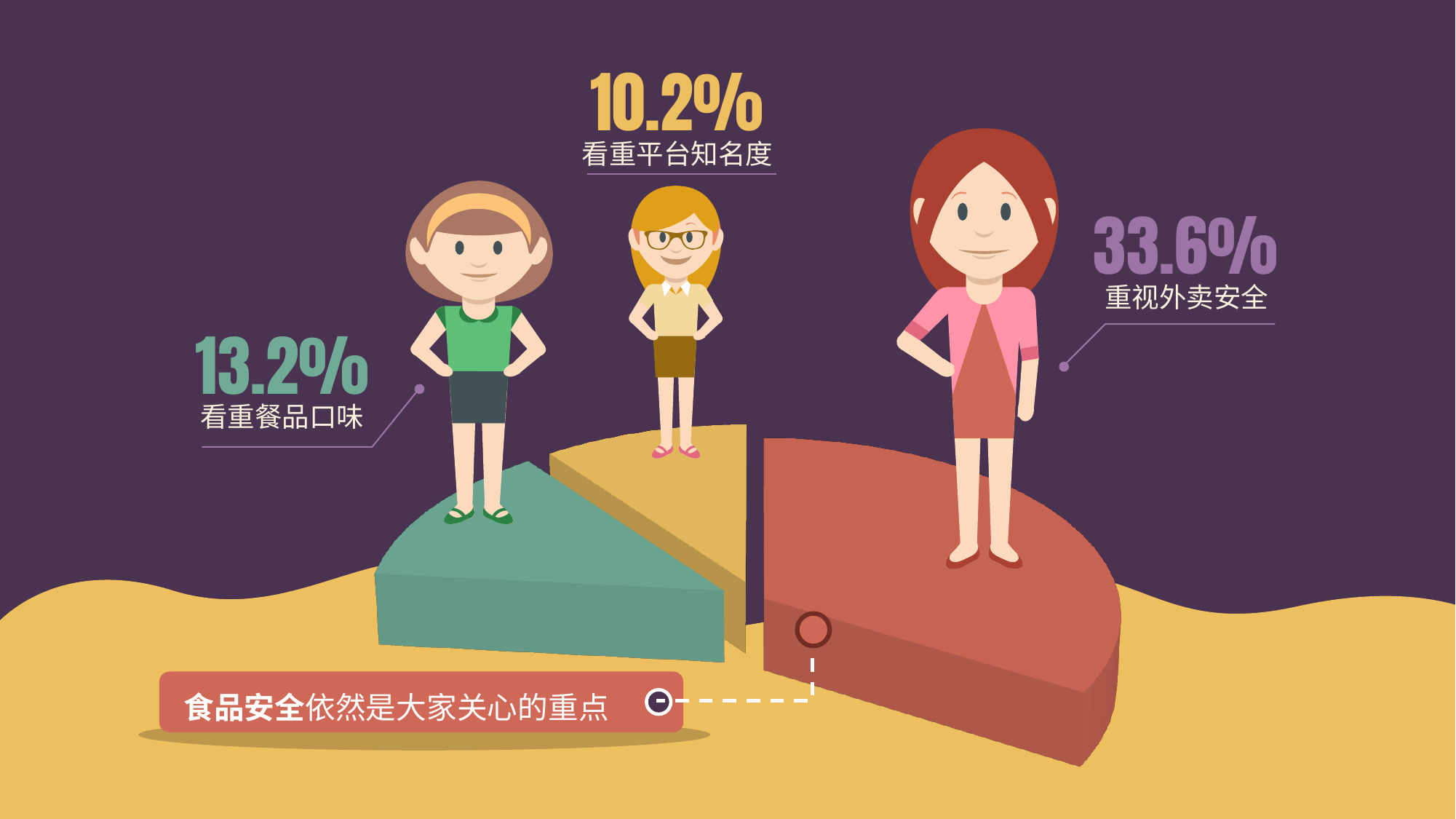

10.2%
看重平台知名度

33.6%
重视外卖安全

13.2%
看重餐品口味

[unsupported chart]

食品安全依然是大家关心的重点